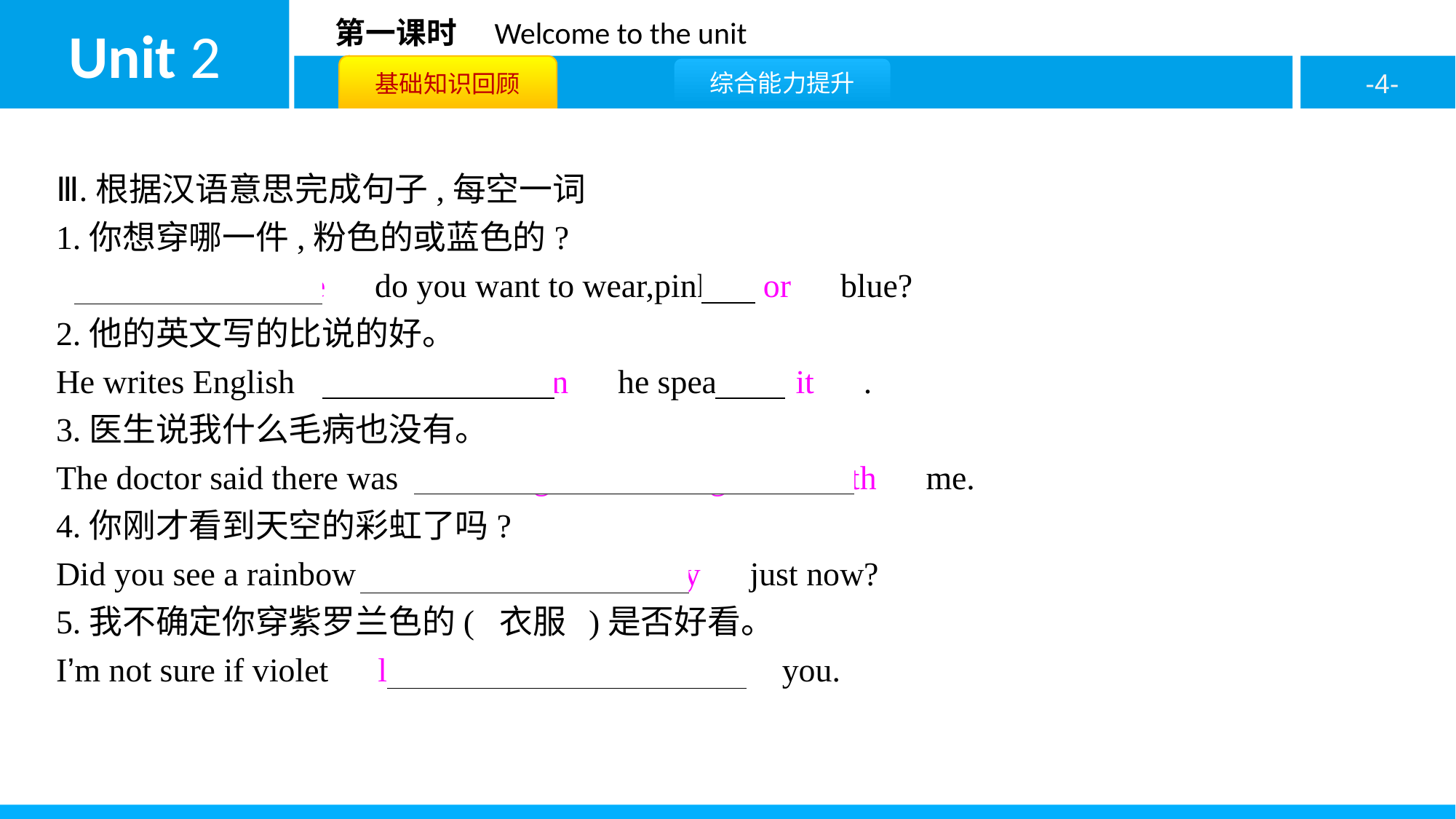

Ⅲ.根据汉语意思完成句子,每空一词
1.你想穿哪一件,粉色的或蓝色的?
　Which　 　one　do you want to wear,pink　or　blue?
2.他的英文写的比说的好。
He writes English　better　 　than　he speaks　it　.
3.医生说我什么毛病也没有。
The doctor said there was　nothing　 　wrong　 　with　me.
4.你刚才看到天空的彩虹了吗?
Did you see a rainbow　in　 　the　 　sky　just now?
5.我不确定你穿紫罗兰色的(  衣服  )是否好看。
I’m not sure if violet　looks　 　good　 　on　you.